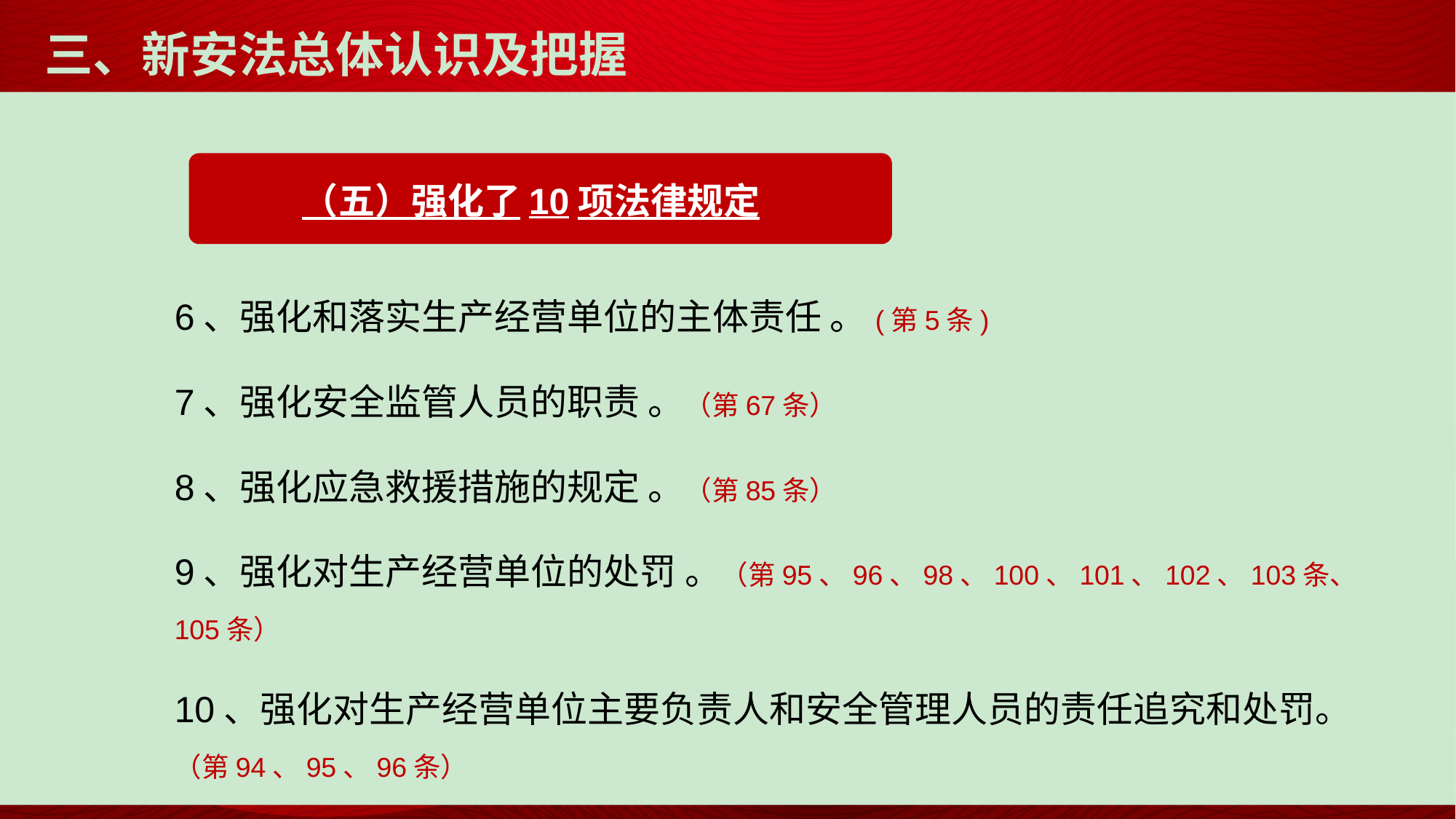

# 三、新安法总体认识及把握
（五）强化了10项法律规定

6、强化和落实生产经营单位的主体责任 。(第5条)
7、强化安全监管人员的职责 。（第67条）
8、强化应急救援措施的规定 。（第85条）
9、强化对生产经营单位的处罚 。（第95、96、98、100、101、102、103条、105条）
10、强化对生产经营单位主要负责人和安全管理人员的责任追究和处罚。（第94、95、96条）